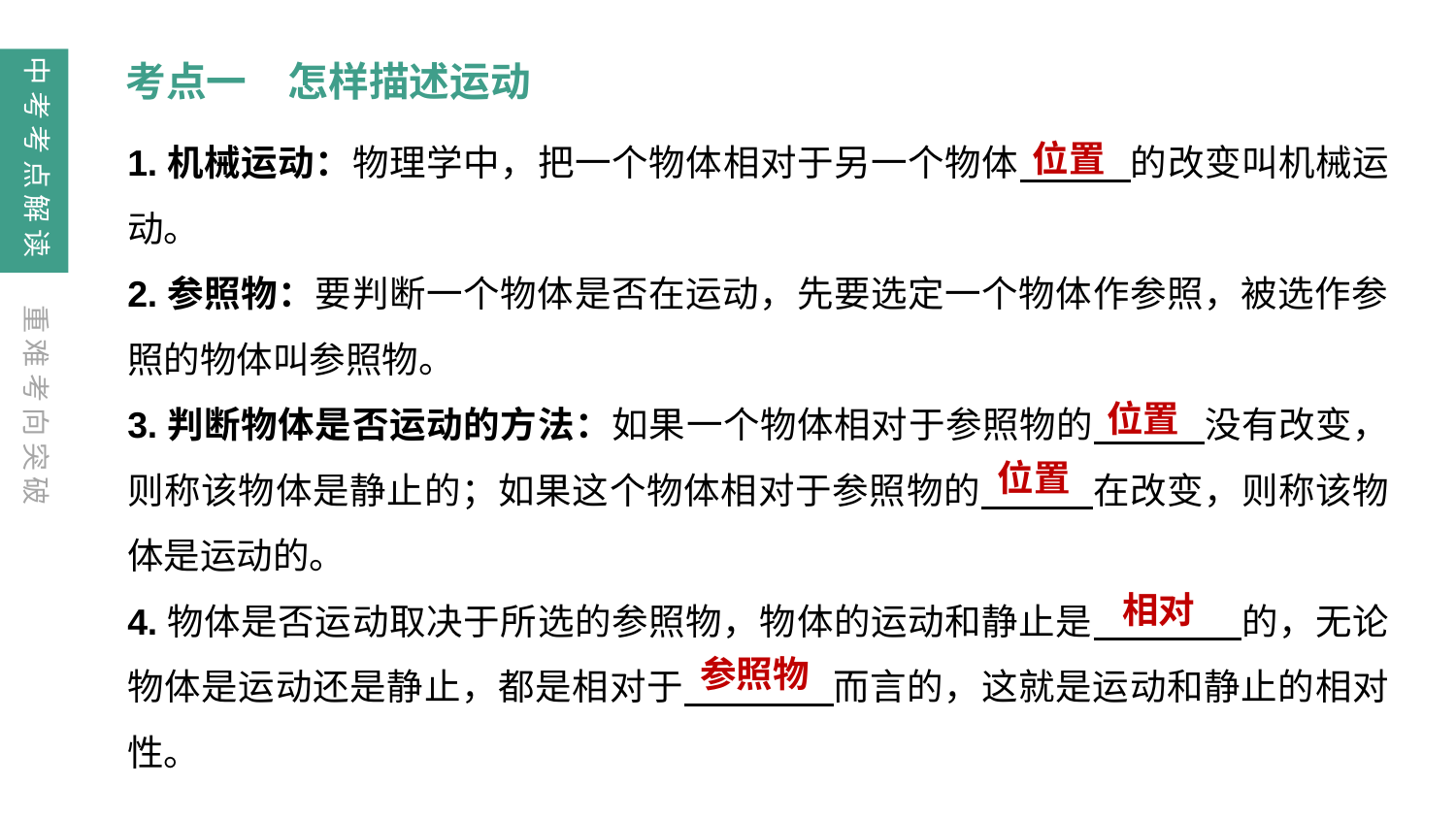

中考考点解读

考点一　怎样描述运动
位置
1.机械运动：物理学中，把一个物体相对于另一个物体　　　的改变叫机械运动。
2.参照物：要判断一个物体是否在运动，先要选定一个物体作参照，被选作参照的物体叫参照物。
3.判断物体是否运动的方法：如果一个物体相对于参照物的　　　没有改变，则称该物体是静止的；如果这个物体相对于参照物的　　　在改变，则称该物体是运动的。
4.物体是否运动取决于所选的参照物，物体的运动和静止是　　　　的，无论物体是运动还是静止，都是相对于　　　　而言的，这就是运动和静止的相对性。
重难考向突破
位置
位置
相对
参照物